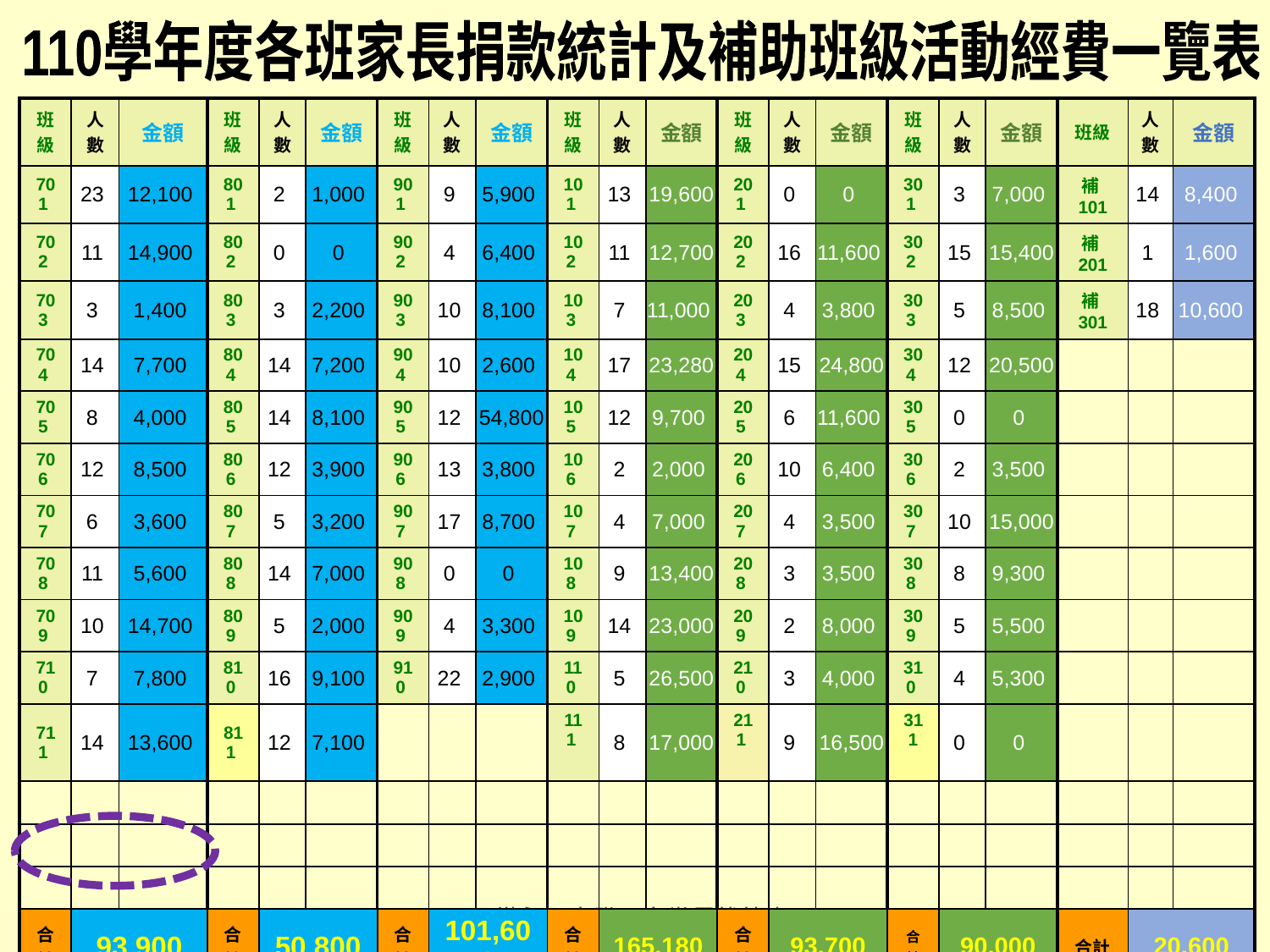

110學年度各班家長捐款統計及補助班級活動經費一覽表
| 班級 | 人數 | 金額 | 班級 | 人數 | 金額 | 班級 | 人數 | 金額 | 班級 | 人數 | 金額 | 班級 | 人數 | 金額 | 班級 | 人數 | 金額 | 班級 | 人數 | 金額 |
| --- | --- | --- | --- | --- | --- | --- | --- | --- | --- | --- | --- | --- | --- | --- | --- | --- | --- | --- | --- | --- |
| 701 | 23 | 12,100 | 801 | 2 | 1,000 | 901 | 9 | 5,900 | 101 | 13 | 19,600 | 201 | 0 | 0 | 301 | 3 | 7,000 | 補101 | 14 | 8,400 |
| 702 | 11 | 14,900 | 802 | 0 | 0 | 902 | 4 | 6,400 | 102 | 11 | 12,700 | 202 | 16 | 11,600 | 302 | 15 | 15,400 | 補201 | 1 | 1,600 |
| 703 | 3 | 1,400 | 803 | 3 | 2,200 | 903 | 10 | 8,100 | 103 | 7 | 11,000 | 203 | 4 | 3,800 | 303 | 5 | 8,500 | 補301 | 18 | 10,600 |
| 704 | 14 | 7,700 | 804 | 14 | 7,200 | 904 | 10 | 2,600 | 104 | 17 | 23,280 | 204 | 15 | 24,800 | 304 | 12 | 20,500 |  |  |  |
| 705 | 8 | 4,000 | 805 | 14 | 8,100 | 905 | 12 | 54,800 | 105 | 12 | 9,700 | 205 | 6 | 11,600 | 305 | 0 | 0 |  |  |  |
| 706 | 12 | 8,500 | 806 | 12 | 3,900 | 906 | 13 | 3,800 | 106 | 2 | 2,000 | 206 | 10 | 6,400 | 306 | 2 | 3,500 |  |  |  |
| 707 | 6 | 3,600 | 807 | 5 | 3,200 | 907 | 17 | 8,700 | 107 | 4 | 7,000 | 207 | 4 | 3,500 | 307 | 10 | 15,000 |  |  |  |
| 708 | 11 | 5,600 | 808 | 14 | 7,000 | 908 | 0 | 0 | 108 | 9 | 13,400 | 208 | 3 | 3,500 | 308 | 8 | 9,300 |  |  |  |
| 709 | 10 | 14,700 | 809 | 5 | 2,000 | 909 | 4 | 3,300 | 109 | 14 | 23,000 | 209 | 2 | 8,000 | 309 | 5 | 5,500 |  |  |  |
| 710 | 7 | 7,800 | 810 | 16 | 9,100 | 910 | 22 | 2,900 | 110 | 5 | 26,500 | 210 | 3 | 4,000 | 310 | 4 | 5,300 |  |  |  |
| 711 | 14 | 13,600 | 811 | 12 | 7,100 |  |  |  | 111 | 8 | 17,000 | 211 | 9 | 16,500 | 311 | 0 | 0 |  |  |  |
|  |  |  |  |  |  |  |  |  |  |  |  |  |  |  |  |  |  |  |  |  |
|  |  |  |  |  |  |  |  |  |  |  |  |  |  |  |  |  |  |  |  |  |
|  |  |  |  |  |  |  |  |  |  |  |  |  |  |  |  |  |  |  |  |  |
| 合計 | 93,900 |  | 合計 | 50,800 |  | 合計 | 101,600 |  | 合計 | 165,180 |  | 合計 | 93,700 |  | 合計 | 90,000 |  | 合計 | 20,600 |  |
| 總計 | 597 人 |  | 615,780 元 |  |  |  |  |  | 資料時間:自110年9月16日起至110年10月28日止 |  |  |  |  |  |  |  |  |  |  |  |

從永平出發，向世界找答案！